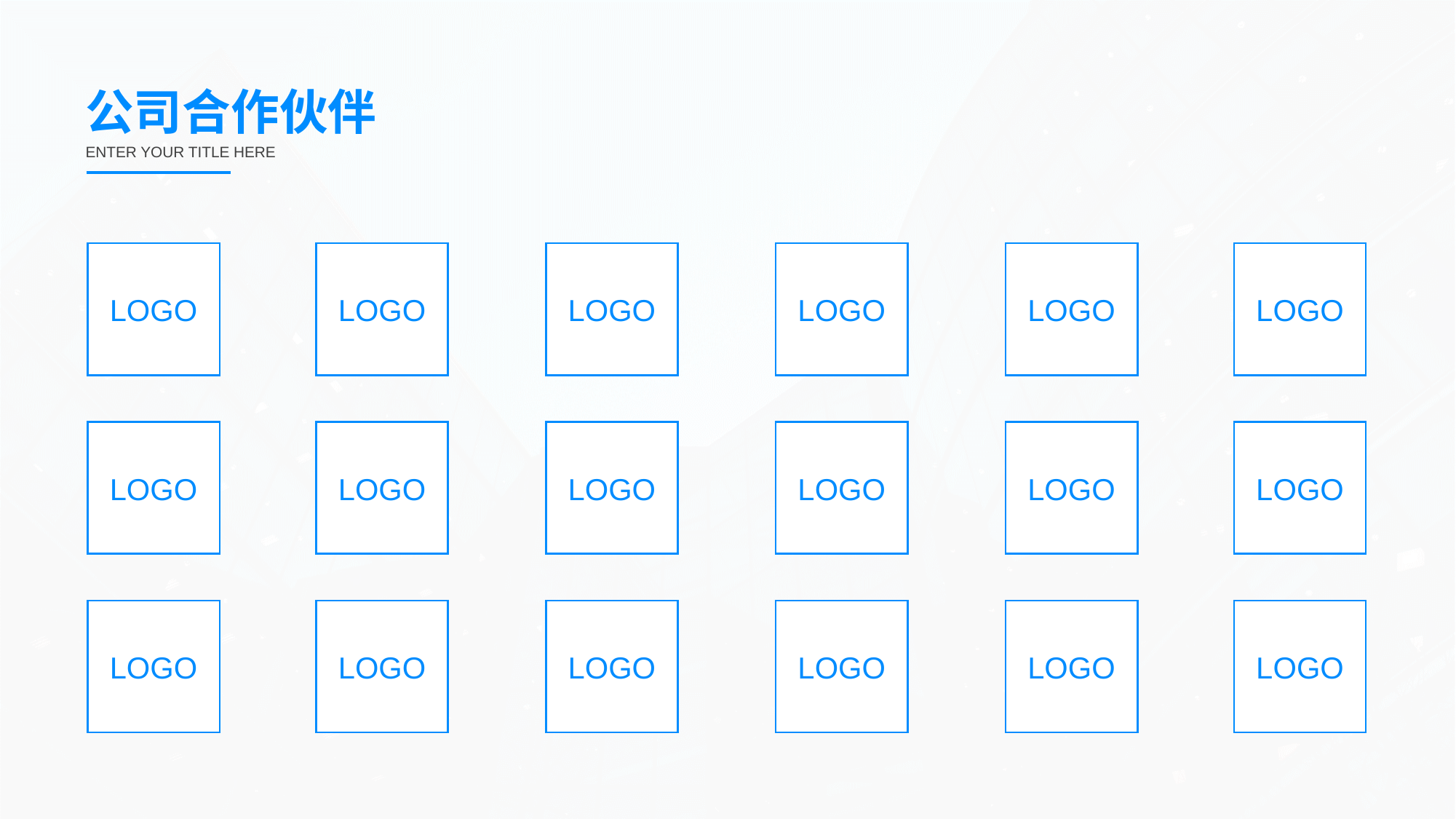

公司合作伙伴
ENTER YOUR TITLE HERE

LOGO
LOGO
LOGO
LOGO
LOGO
LOGO

LOGO
LOGO
LOGO
LOGO
LOGO
LOGO

LOGO
LOGO
LOGO
LOGO
LOGO
LOGO